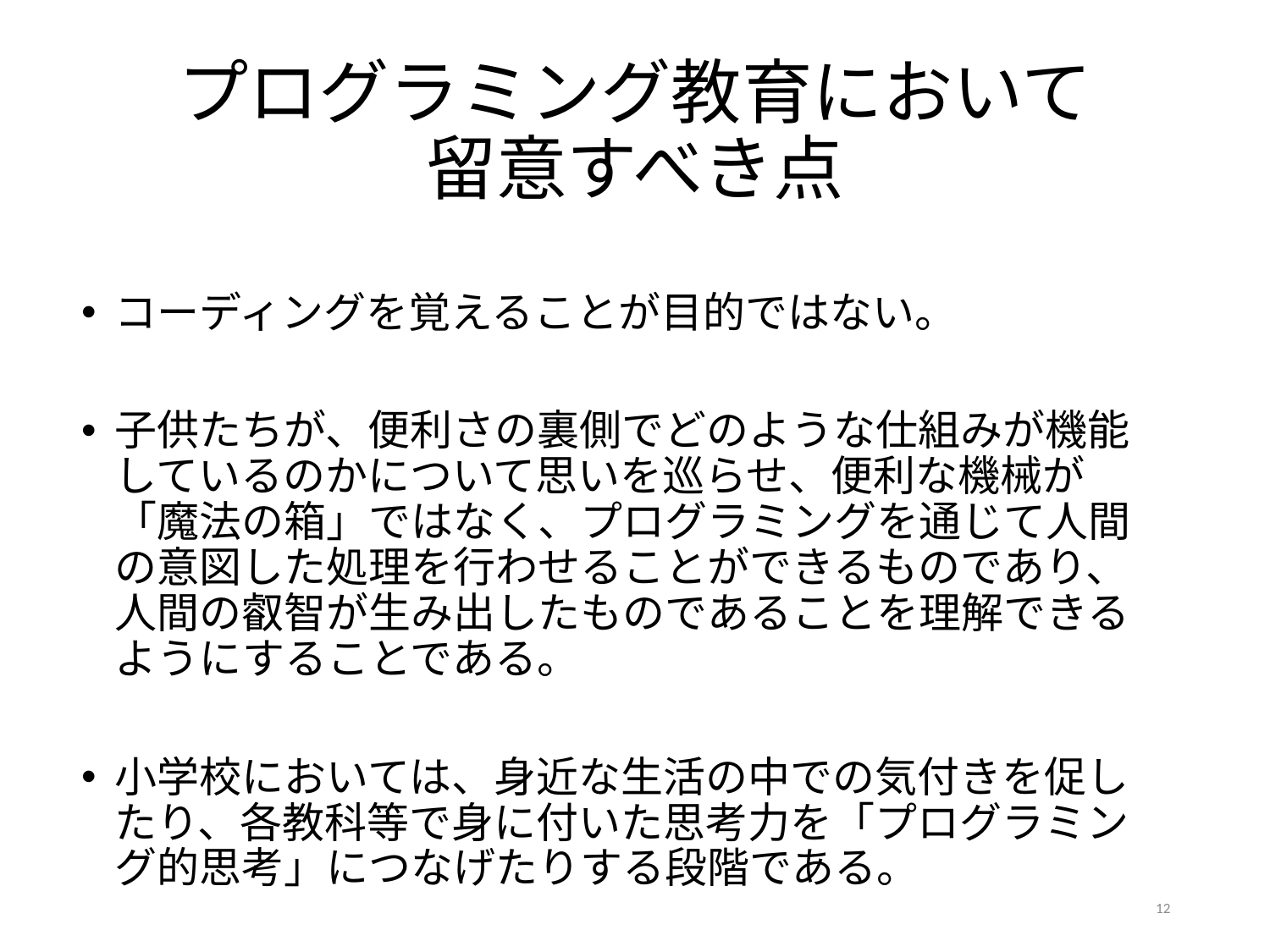

# プログラミング教育において 留意すべき点
コーディングを覚えることが目的ではない。

子供たちが、便利さの裏側でどのような仕組みが機能しているのかについて思いを巡らせ、便利な機械が「魔法の箱」ではなく、プログラミングを通じて人間の意図した処理を行わせることができるものであり、人間の叡智が生み出したものであることを理解できるようにすることである。

小学校においては、身近な生活の中での気付きを促したり、各教科等で身に付いた思考力を「プログラミング的思考」につなげたりする段階である。
12